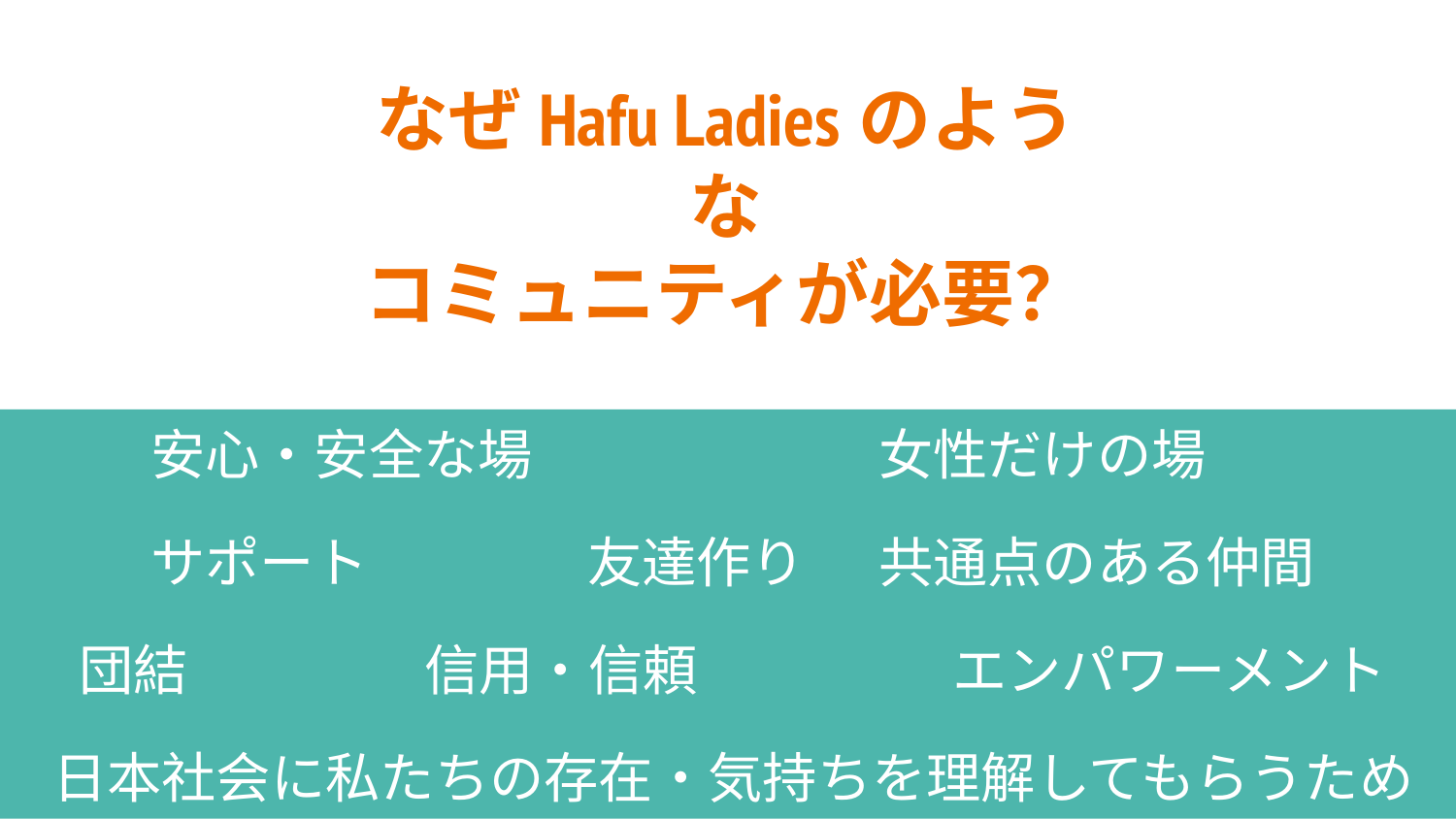

# なぜHafu Ladiesのような
コミュニティが必要？
安心・安全な場			女性だけの場
サポート		友達作り	共通点のある仲間
団結		　信用・信頼 		エンパワーメント
日本社会に私たちの存在・気持ちを理解してもらうため